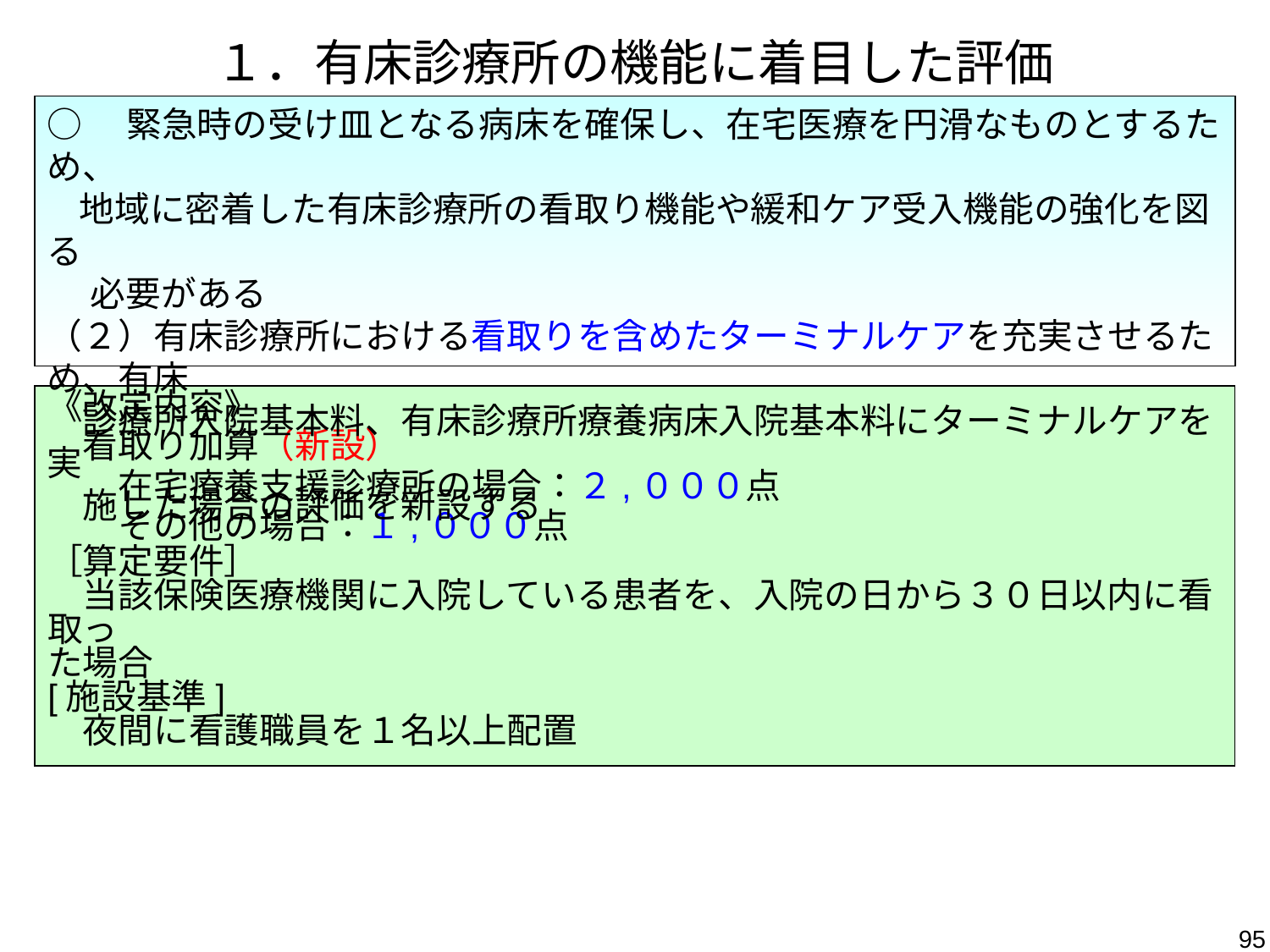

１．有床診療所の機能に着目した評価
○　緊急時の受け皿となる病床を確保し、在宅医療を円滑なものとするため、
   地域に密着した有床診療所の看取り機能や緩和ケア受入機能の強化を図る
　 必要がある
（２）有床診療所における看取りを含めたターミナルケアを充実させるため、有床
　診療所入院基本料、有床診療所療養病床入院基本料にターミナルケアを実
　施した場合の評価を新設する

《改定内容》
　看取り加算（新設）
　　在宅療養支援診療所の場合：２,０００点
　　その他の場合：１,０００点
［算定要件］
　当該保険医療機関に入院している患者を、入院の日から３０日以内に看取っ
た場合
[施設基準]
　夜間に看護職員を１名以上配置

95